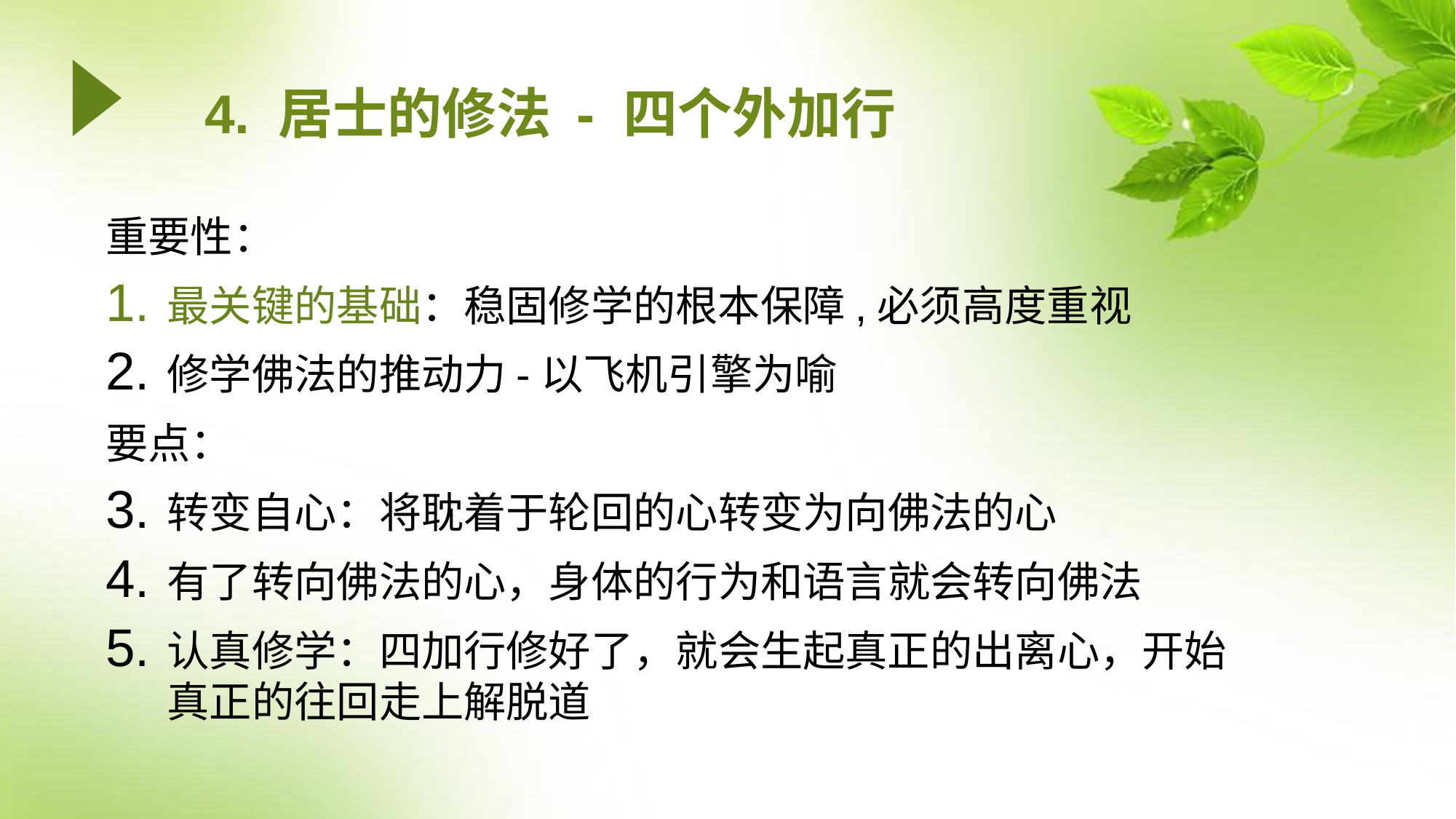

# 4. 居士的修法 - 四个外加行
重要性：
最关键的基础：稳固修学的根本保障,必须高度重视
修学佛法的推动力-以飞机引擎为喻
要点：
转变自心：将耽着于轮回的心转变为向佛法的心
有了转向佛法的心，身体的行为和语言就会转向佛法
认真修学：四加行修好了，就会生起真正的出离心，开始真正的往回走上解脱道